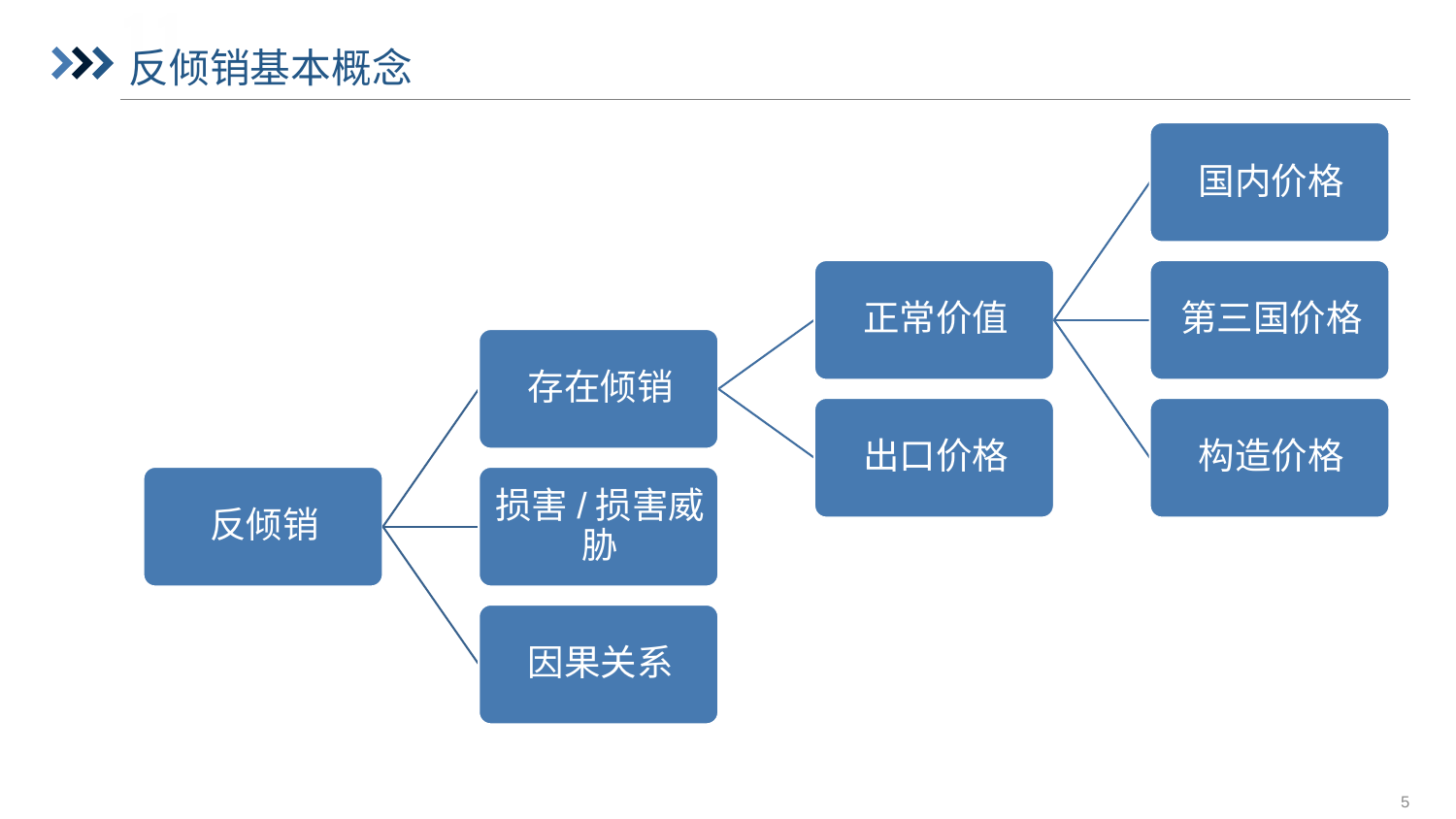

# 反倾销基本概念
反倾销

存在倾销

正常价值

国内价格

第三国价格

构造价格

出口价格

损害/损害威胁

因果关系
5